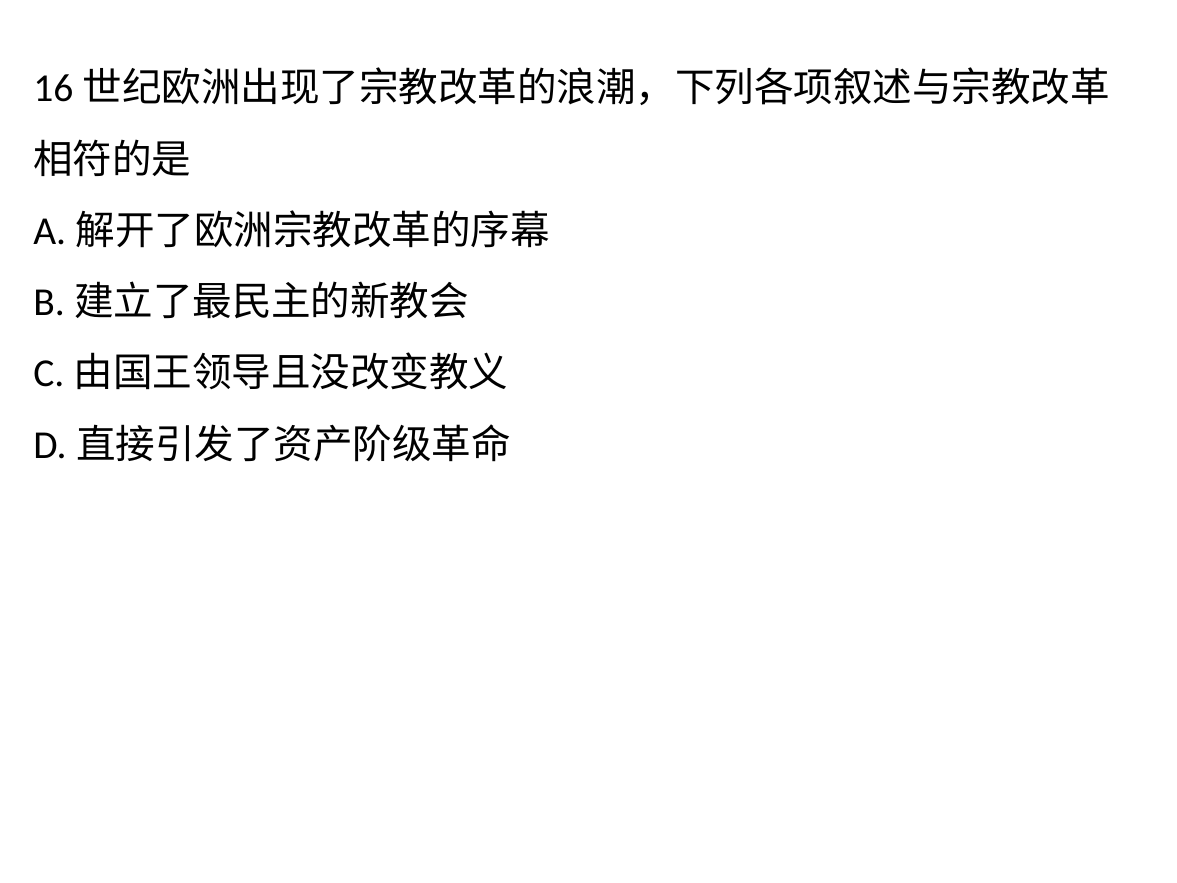

16世纪欧洲出现了宗教改革的浪潮，下列各项叙述与宗教改革相符的是
A.解开了欧洲宗教改革的序幕
B.建立了最民主的新教会
C.由国王领导且没改变教义
D.直接引发了资产阶级革命